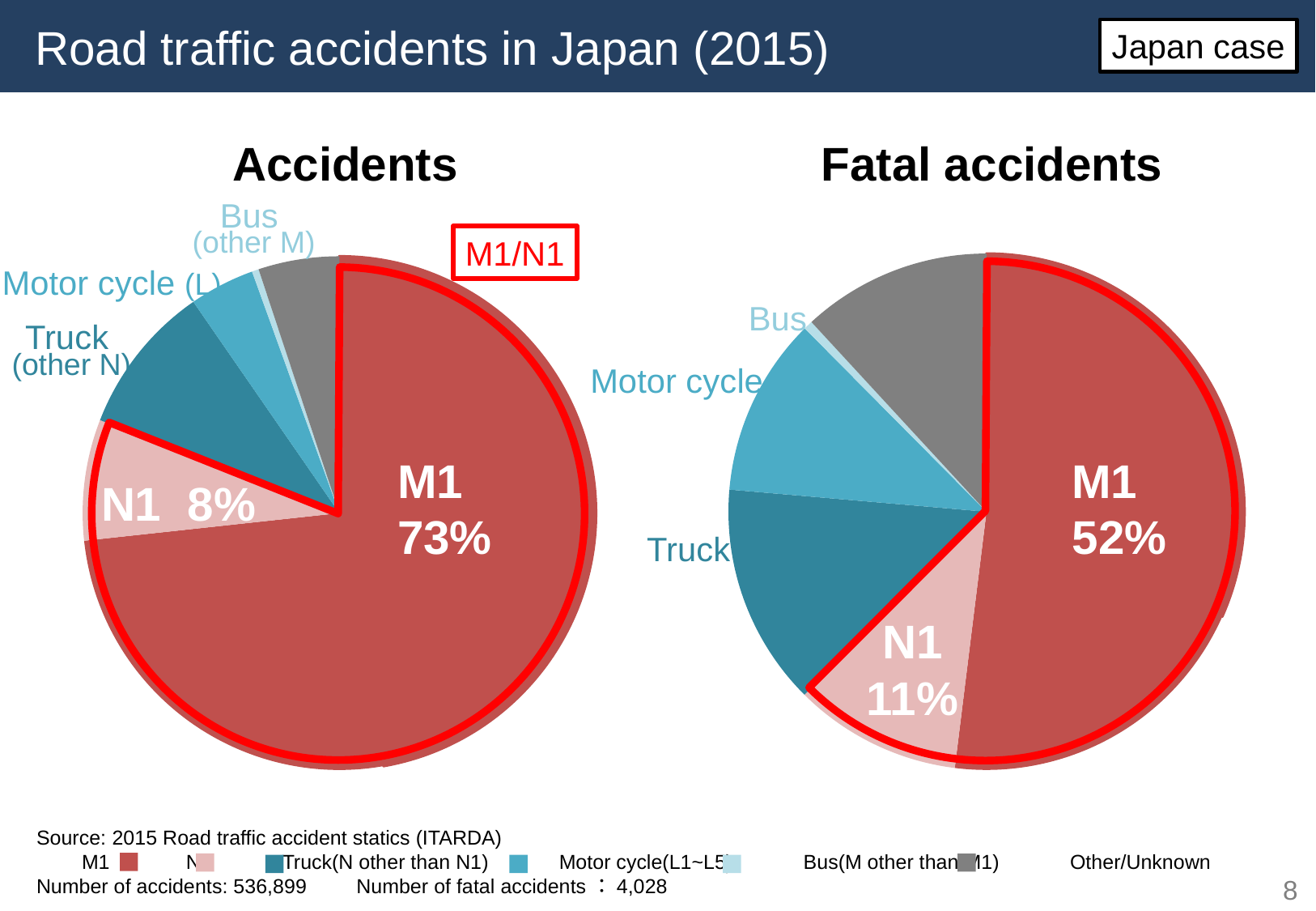

# Road traffic accidents in Japan (2015)
Japan case
Accidents
Fatal accidents
Bus
 (other M)
M1/N1

### Chart

| Category |  |
|---|---|
| 普通乗用 | 1275.0 |
| 軽乗用 | 818.0 |
| 軽貨物 | 423.0 |
| トラック | 560.0 |
| 二輪 | 451.0 |
| バス | 23.0 |
| その他・不明 | 478.0 |

### Chart

| Category |  |
|---|---|
| 普通乗用 | 253626.0 |
| 軽乗用 | 139812.0 |
| 軽貨物 | 40890.0 |
| トラック | 50875.0 |
| 二輪 | 22039.0 |
| バス | 2300.0 |
| その他・不明 | 27357.0 |
Motor cycle (L)

Bus
Truck
 (other N)
Motor cycle
M1
52%
M1
73%
N1  8%
Truck
N1
11%
Source: 2015 Road traffic accident statics (ITARDA)
　　M1 　　　N1　　　Truck(N other than N1)　　　Motor cycle(L1~L5)　　　Bus(M other than M1)　　　Other/Unknown
Number of accidents: 536,899 　   Number of fatal accidents：4,028

8